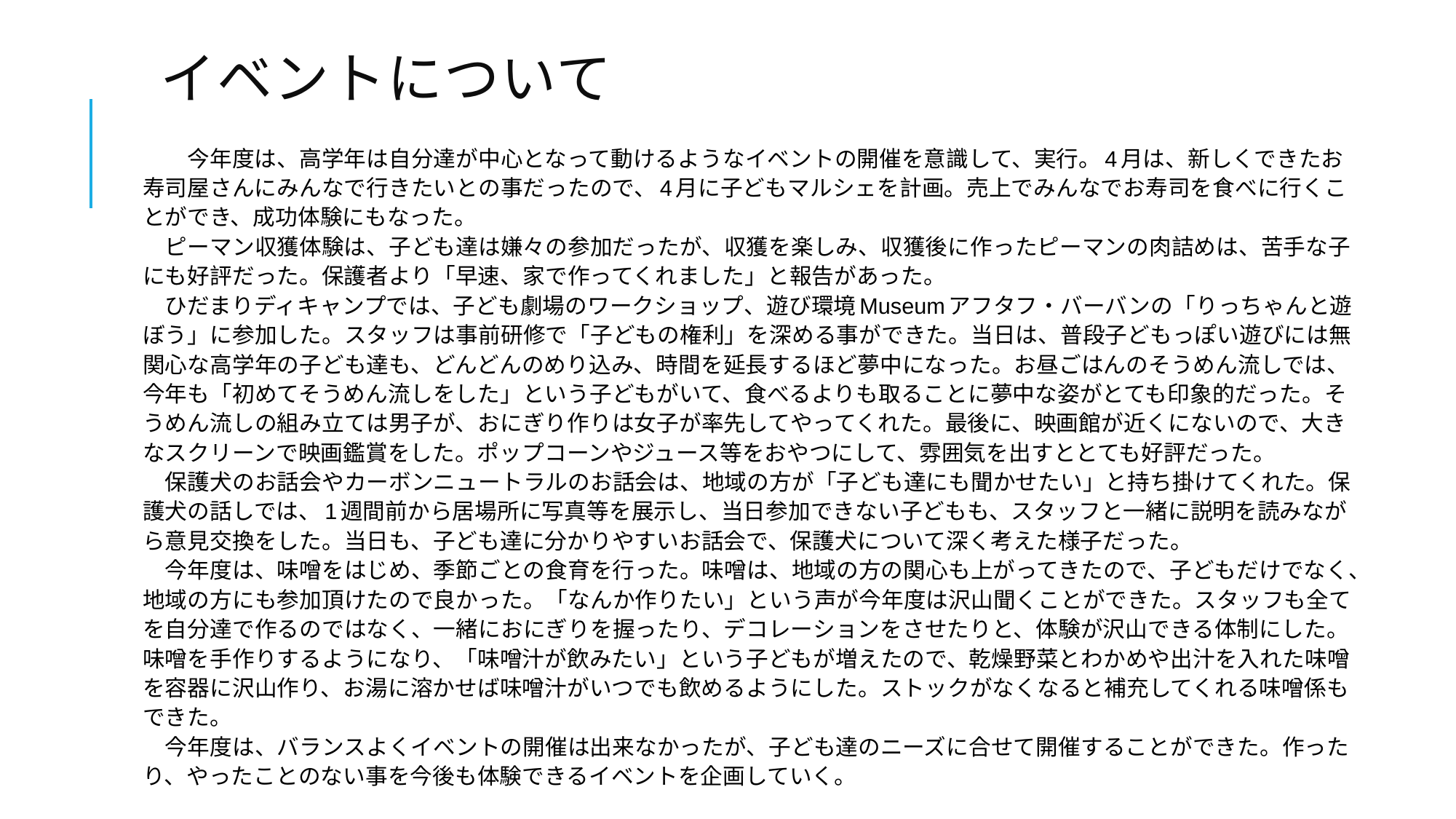

# イベントについて
　　今年度は、高学年は自分達が中心となって動けるようなイベントの開催を意識して、実行。4月は、新しくできたお寿司屋さんにみんなで行きたいとの事だったので、4月に子どもマルシェを計画。売上でみんなでお寿司を食べに行くことができ、成功体験にもなった。
　ピーマン収獲体験は、子ども達は嫌々の参加だったが、収獲を楽しみ、収獲後に作ったピーマンの肉詰めは、苦手な子にも好評だった。保護者より「早速、家で作ってくれました」と報告があった。
　ひだまりディキャンプでは、子ども劇場のワークショップ、遊び環境Museumアフタフ・バーバンの「りっちゃんと遊ぼう」に参加した。スタッフは事前研修で「子どもの権利」を深める事ができた。当日は、普段子どもっぽい遊びには無関心な高学年の子ども達も、どんどんのめり込み、時間を延長するほど夢中になった。お昼ごはんのそうめん流しでは、今年も「初めてそうめん流しをした」という子どもがいて、食べるよりも取ることに夢中な姿がとても印象的だった。そうめん流しの組み立ては男子が、おにぎり作りは女子が率先してやってくれた。最後に、映画館が近くにないので、大きなスクリーンで映画鑑賞をした。ポップコーンやジュース等をおやつにして、雰囲気を出すととても好評だった。
　保護犬のお話会やカーボンニュートラルのお話会は、地域の方が「子ども達にも聞かせたい」と持ち掛けてくれた。保護犬の話しでは、1週間前から居場所に写真等を展示し、当日参加できない子どもも、スタッフと一緒に説明を読みながら意見交換をした。当日も、子ども達に分かりやすいお話会で、保護犬について深く考えた様子だった。
　今年度は、味噌をはじめ、季節ごとの食育を行った。味噌は、地域の方の関心も上がってきたので、子どもだけでなく、地域の方にも参加頂けたので良かった。「なんか作りたい」という声が今年度は沢山聞くことができた。スタッフも全てを自分達で作るのではなく、一緒におにぎりを握ったり、デコレーションをさせたりと、体験が沢山できる体制にした。味噌を手作りするようになり、「味噌汁が飲みたい」という子どもが増えたので、乾燥野菜とわかめや出汁を入れた味噌を容器に沢山作り、お湯に溶かせば味噌汁がいつでも飲めるようにした。ストックがなくなると補充してくれる味噌係もできた。
　今年度は、バランスよくイベントの開催は出来なかったが、子ども達のニーズに合せて開催することができた。作ったり、やったことのない事を今後も体験できるイベントを企画していく。